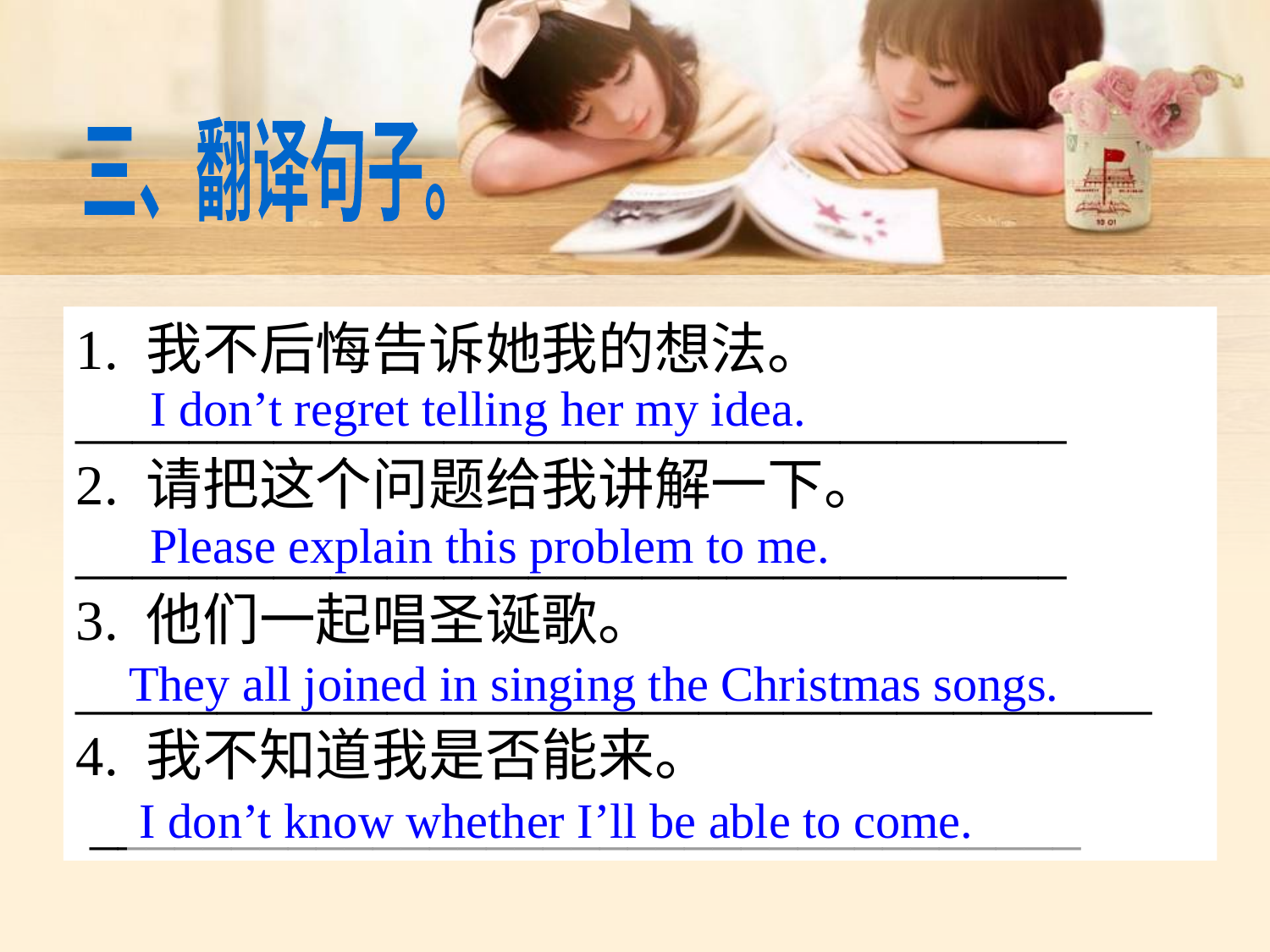

三、翻译句子。
1. 我不后悔告诉她我的想法。   ___________________________________
2. 请把这个问题给我讲解一下。   ___________________________________
3. 他们一起唱圣诞歌。
______________________________________
4. 我不知道我是否能来。
 ___________________________________
I don’t regret telling her my idea.
Please explain this problem to me.
They all joined in singing the Christmas songs.
I don’t know whether I’ll be able to come.